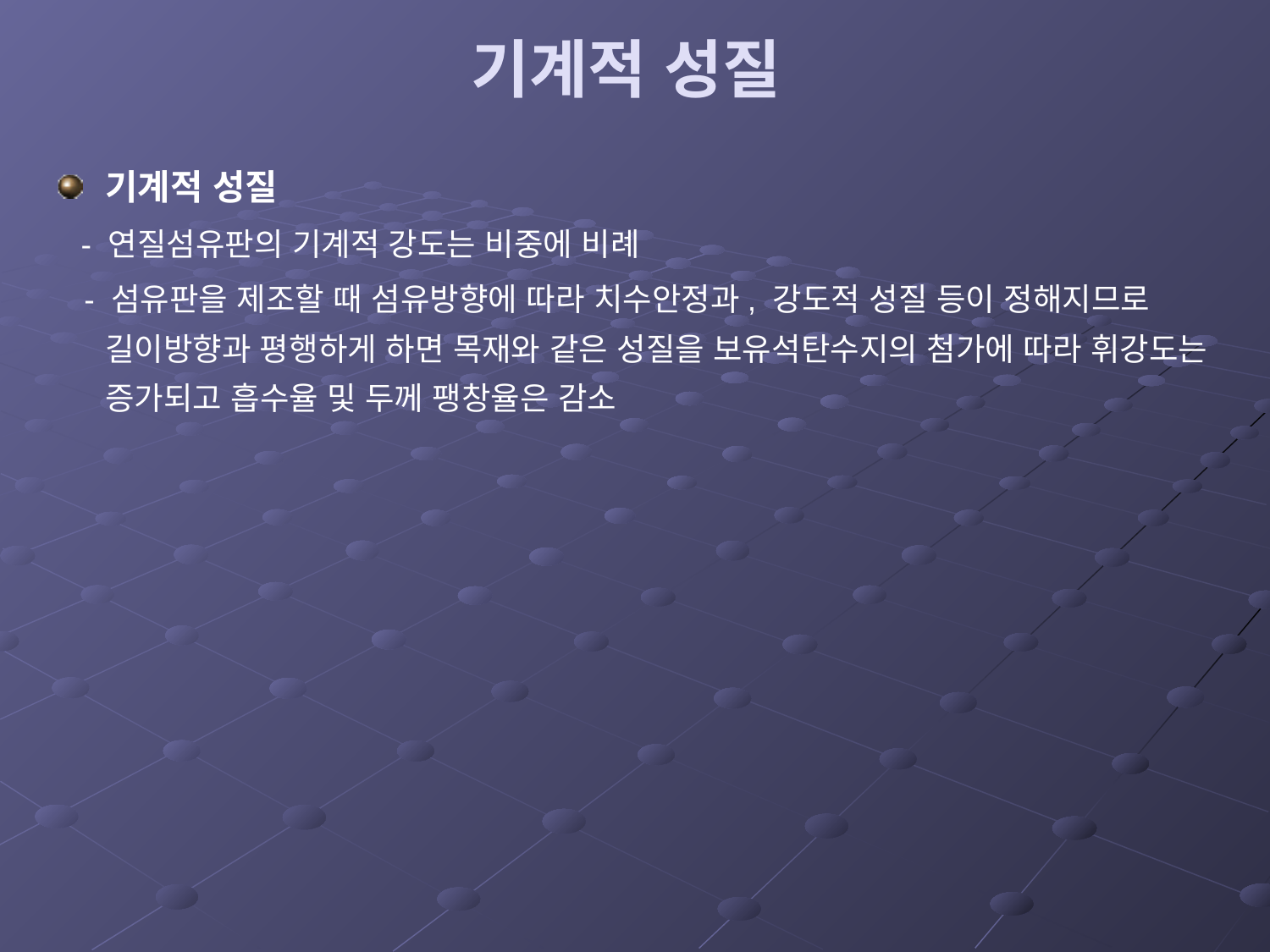

# 기계적 성질

기계적 성질
   - 연질섬유판의 기계적 강도는 비중에 비례
   - 섬유판을 제조할 때 섬유방향에 따라 치수안정과, 강도적 성질 등이 정해지므로 길이방향과 평행하게 하면 목재와 같은 성질을 보유석탄수지의 첨가에 따라 휘강도는 증가되고 흡수율 및 두께 팽창율은 감소